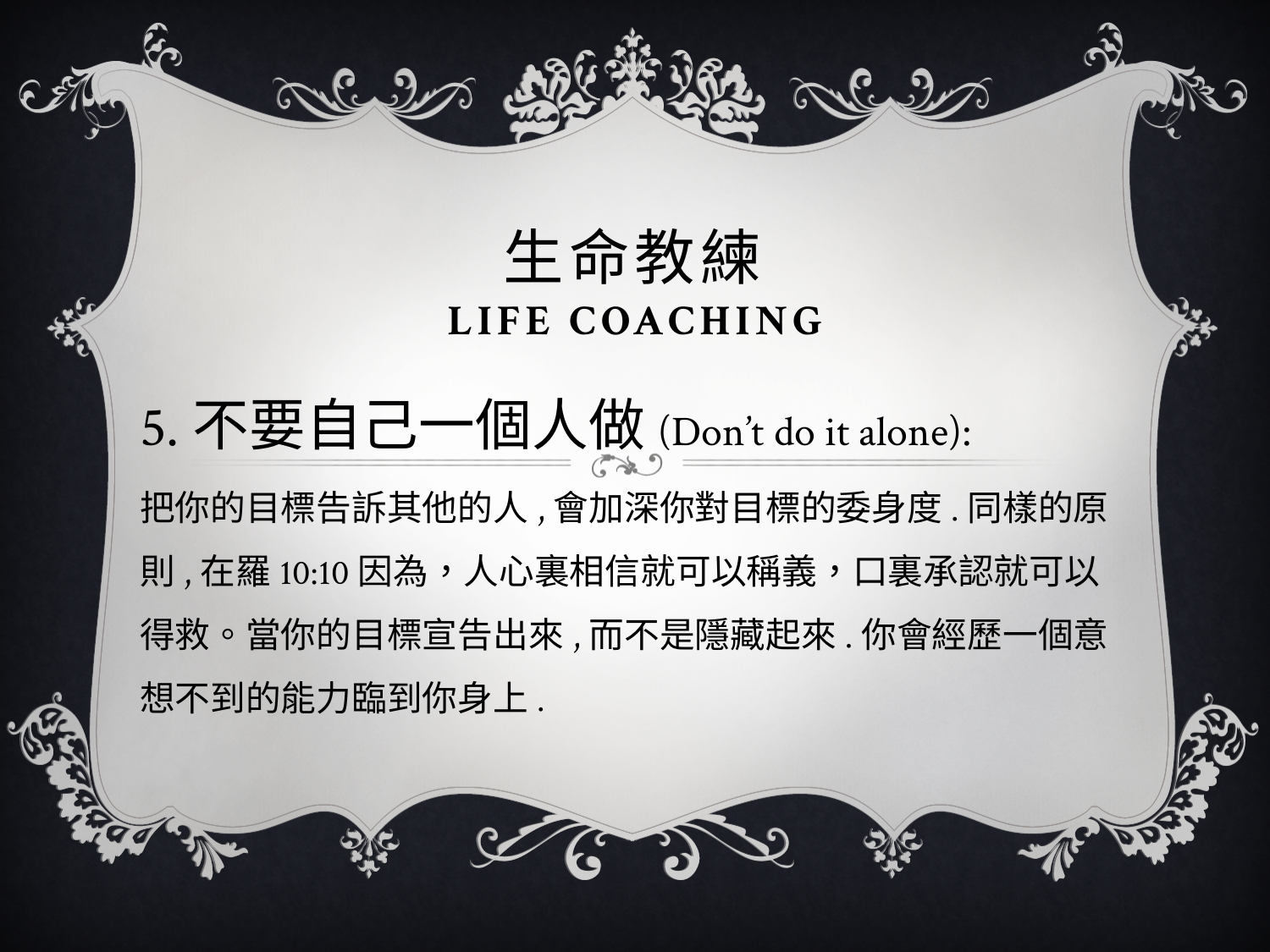

# 生命教練 Life coaching
5.不要自己一個人做(Don’t do it alone):
把你的目標告訴其他的人,會加深你對目標的委身度.同樣的原則,在羅10:10因為，人心裏相信就可以稱義，口裏承認就可以得救。當你的目標宣告出來,而不是隱藏起來.你會經歷一個意想不到的能力臨到你身上.